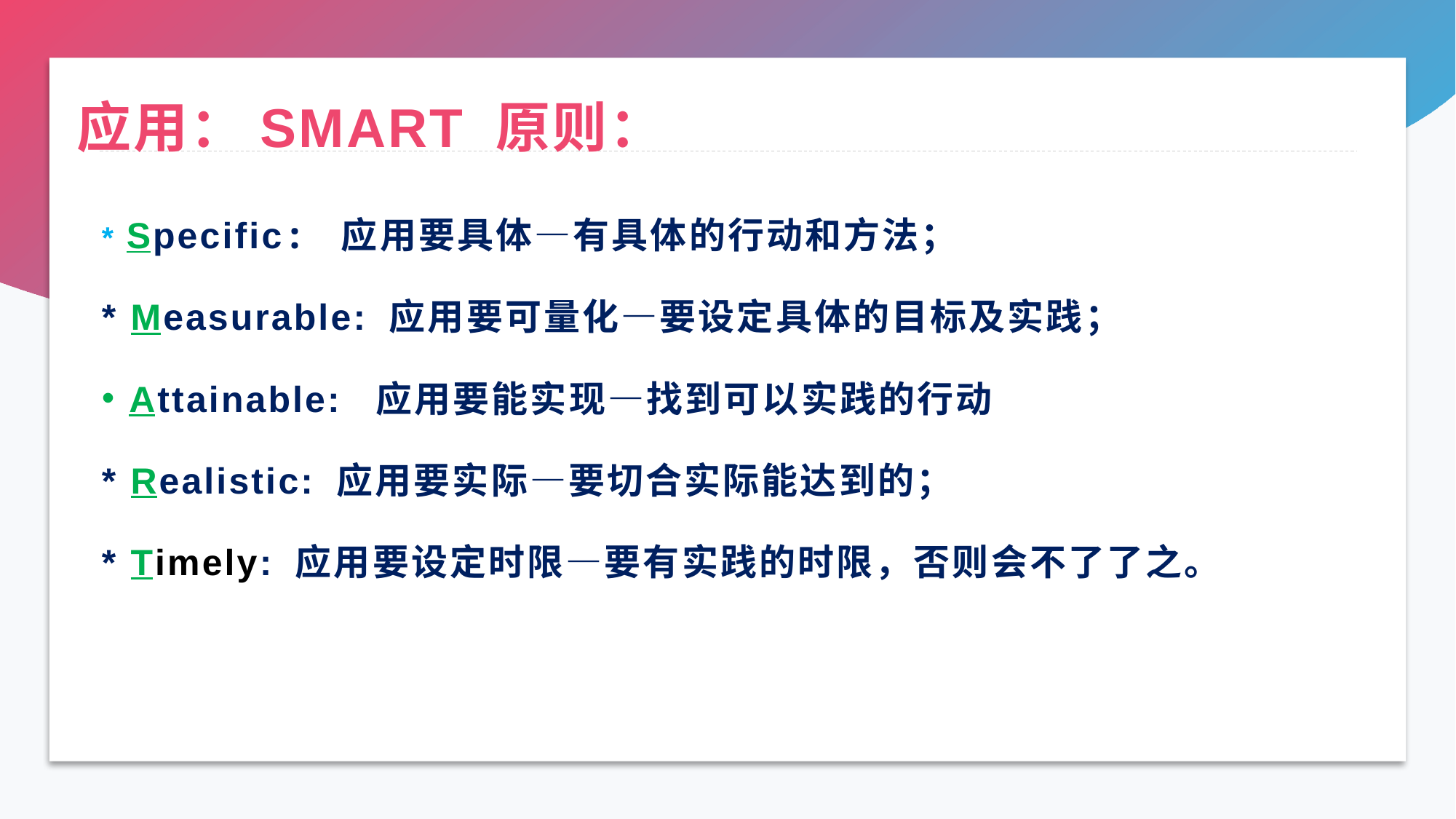

# 应用：SMART 原则：
* Specific: 应用要具体—有具体的行动和方法；
* Measurable: 应用要可量化—要设定具体的目标及实践；
Attainable:  应用要能实现—找到可以实践的行动
* Realistic: 应用要实际—要切合实际能达到的；
* Timely: 应用要设定时限—要有实践的时限，否则会不了了之。